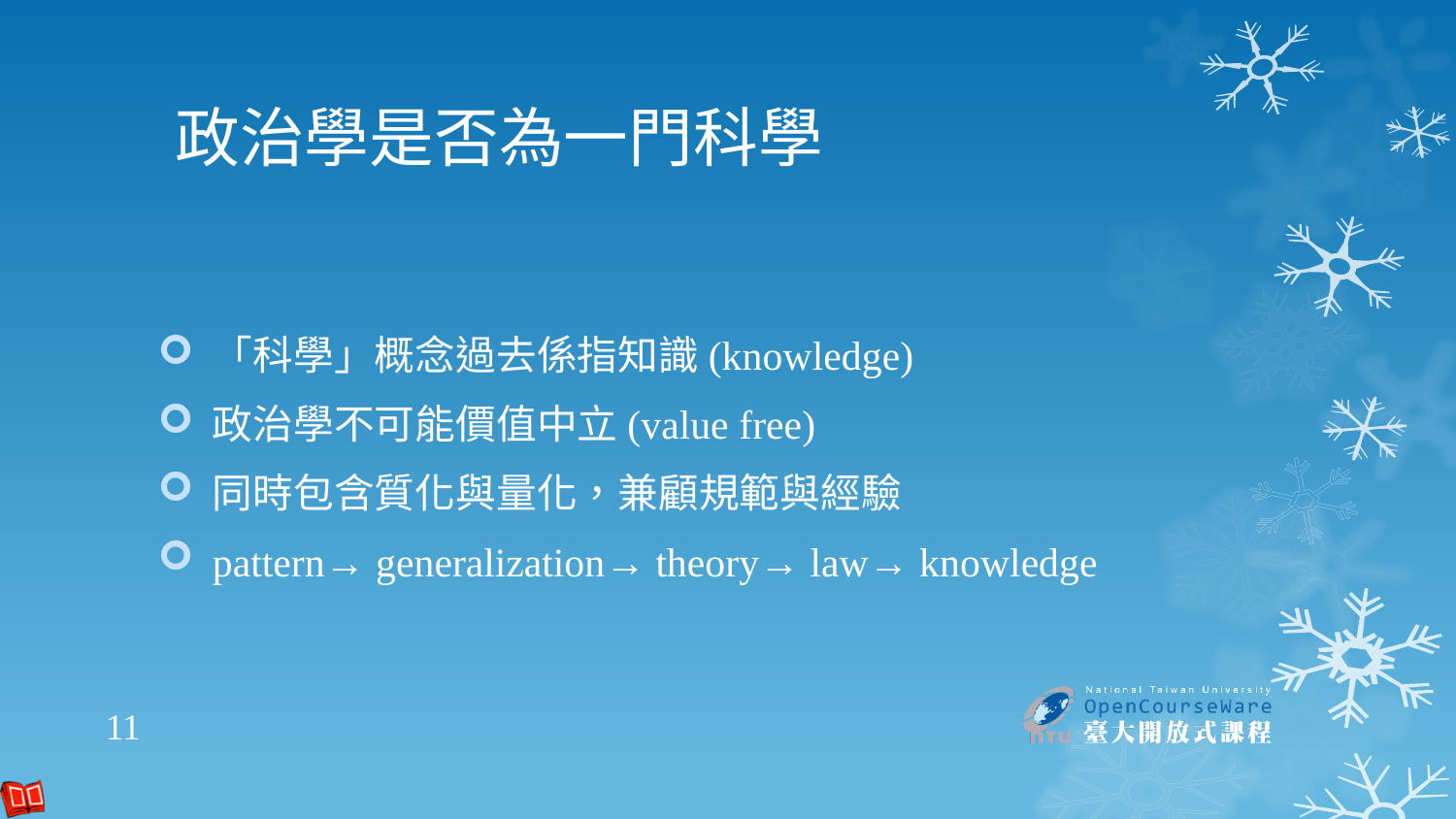

# 政治學是否為一門科學
「科學」概念過去係指知識(knowledge)
政治學不可能價值中立(value free)
同時包含質化與量化，兼顧規範與經驗
pattern→ generalization→ theory→ law→ knowledge
11